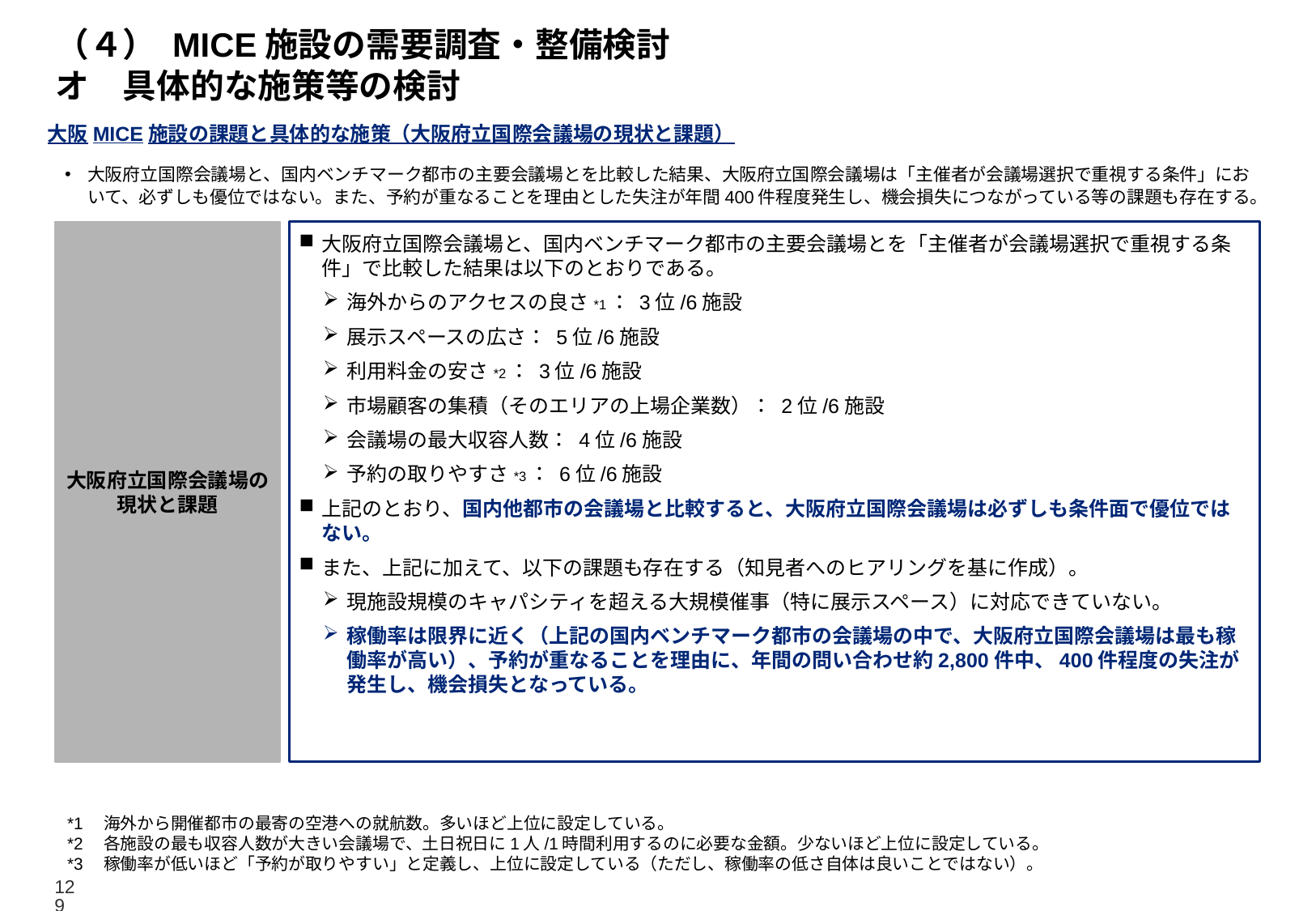

# （４） MICE施設の需要調査・整備検討 オ　具体的な施策等の検討
大阪MICE施設の課題と具体的な施策（大阪府立国際会議場の現状と課題）
大阪府立国際会議場と、国内ベンチマーク都市の主要会議場とを比較した結果、大阪府立国際会議場は「主催者が会議場選択で重視する条件」において、必ずしも優位ではない。また、予約が重なることを理由とした失注が年間400件程度発生し、機会損失につながっている等の課題も存在する。
大阪府立国際会議場の
現状と課題
大阪府立国際会議場と、国内ベンチマーク都市の主要会議場とを「主催者が会議場選択で重視する条件」で比較した結果は以下のとおりである。
海外からのアクセスの良さ*1： 3位/6施設
展示スペースの広さ： 5位/6施設
利用料金の安さ*2： 3位/6施設
市場顧客の集積（そのエリアの上場企業数）： 2位/6施設
会議場の最大収容人数： 4位/6施設
予約の取りやすさ*3： 6位/6施設
上記のとおり、国内他都市の会議場と比較すると、大阪府立国際会議場は必ずしも条件面で優位ではない。
また、上記に加えて、以下の課題も存在する（知見者へのヒアリングを基に作成）。
現施設規模のキャパシティを超える大規模催事（特に展示スペース）に対応できていない。
稼働率は限界に近く（上記の国内ベンチマーク都市の会議場の中で、大阪府立国際会議場は最も稼働率が高い）、予約が重なることを理由に、年間の問い合わせ約2,800件中、400件程度の失注が発生し、機会損失となっている。
*1　海外から開催都市の最寄の空港への就航数。多いほど上位に設定している。
*2　各施設の最も収容人数が大きい会議場で、土日祝日に1人/1時間利用するのに必要な金額。少ないほど上位に設定している。
*3　稼働率が低いほど「予約が取りやすい」と定義し、上位に設定している（ただし、稼働率の低さ自体は良いことではない）。
129